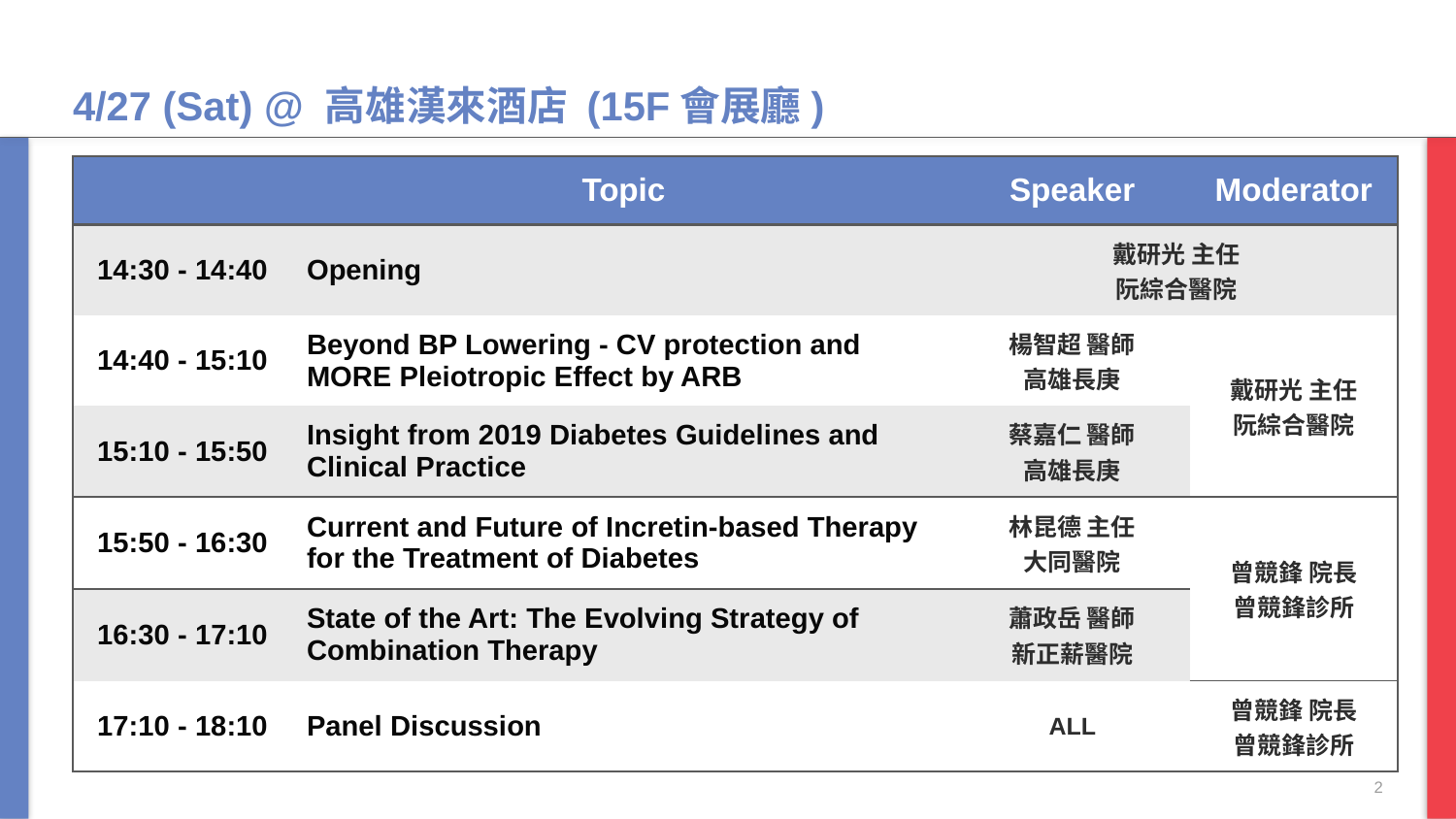

# 4/27 (Sat) @ 高雄漢來酒店 (15F會展廳)
|  | Topic | Speaker | Moderator |
| --- | --- | --- | --- |
| 14:30 - 14:40 | Opening | 戴研光 主任 阮綜合醫院 |  |
| 14:40 - 15:10 | Beyond BP Lowering - CV protection and MORE Pleiotropic Effect by ARB | 楊智超 醫師 高雄長庚 | 戴研光 主任 阮綜合醫院 |
| 15:10 - 15:50 | Insight from 2019 Diabetes Guidelines and Clinical Practice | 蔡嘉仁 醫師 高雄長庚 |  |
| 15:50 - 16:30 | Current and Future of Incretin-based Therapy for the Treatment of Diabetes | 林昆德 主任 大同醫院 | 曾競鋒 院長 曾競鋒診所 |
| 16:30 - 17:10 | State of the Art: The Evolving Strategy of Combination Therapy | 蕭政岳 醫師 新正薪醫院 |  |
| 17:10 - 18:10 | Panel Discussion | ALL | 曾競鋒 院長 曾競鋒診所 |
2